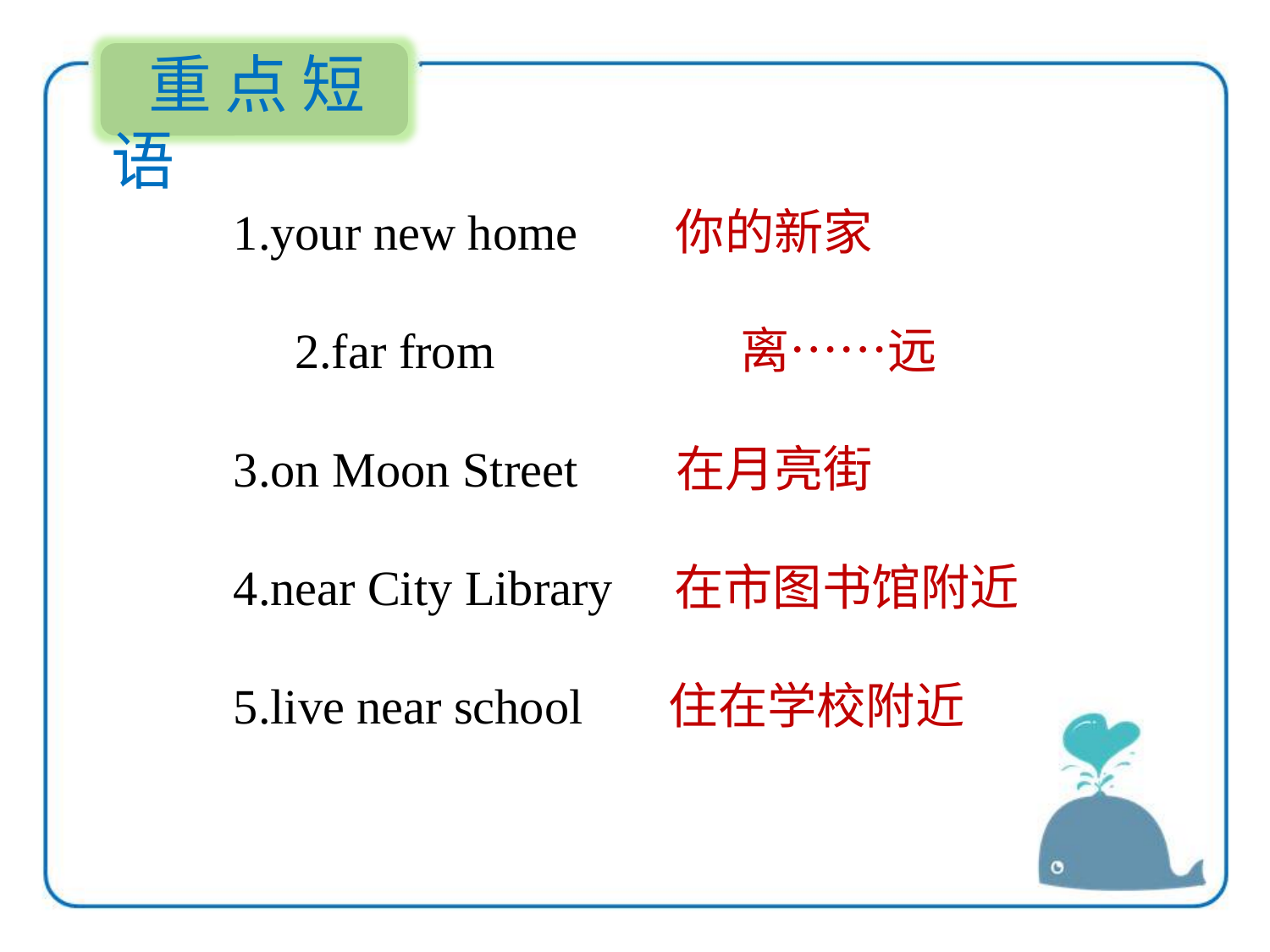

重点短语

1.your new home       你的新家　　　　　　　2.far from                   离……远
3.on Moon Street       在月亮街
4.near City Library    在市图书馆附近
5.live near school      住在学校附近